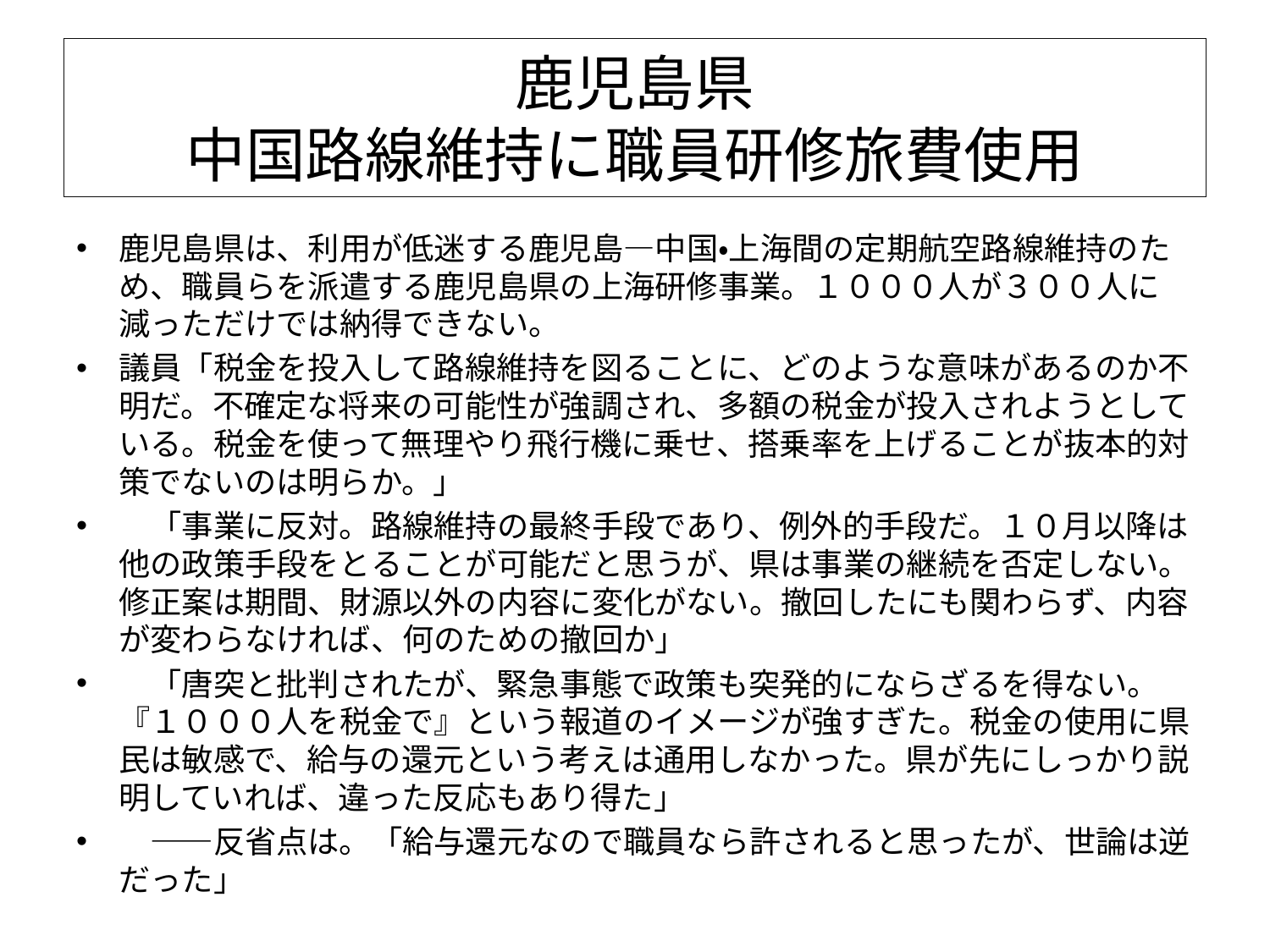

# 鹿児島県 中国路線維持に職員研修旅費使用
鹿児島県は、利用が低迷する鹿児島―中国・上海間の定期航空路線維持のため、職員らを派遣する鹿児島県の上海研修事業。１０００人が３００人に減っただけでは納得できない。
議員「税金を投入して路線維持を図ることに、どのような意味があるのか不明だ。不確定な将来の可能性が強調され、多額の税金が投入されようとしている。税金を使って無理やり飛行機に乗せ、搭乗率を上げることが抜本的対策でないのは明らか。」
　「事業に反対。路線維持の最終手段であり、例外的手段だ。１０月以降は他の政策手段をとることが可能だと思うが、県は事業の継続を否定しない。修正案は期間、財源以外の内容に変化がない。撤回したにも関わらず、内容が変わらなければ、何のための撤回か」
　「唐突と批判されたが、緊急事態で政策も突発的にならざるを得ない。『１０００人を税金で』という報道のイメージが強すぎた。税金の使用に県民は敏感で、給与の還元という考えは通用しなかった。県が先にしっかり説明していれば、違った反応もあり得た」
　――反省点は。「給与還元なので職員なら許されると思ったが、世論は逆だった」